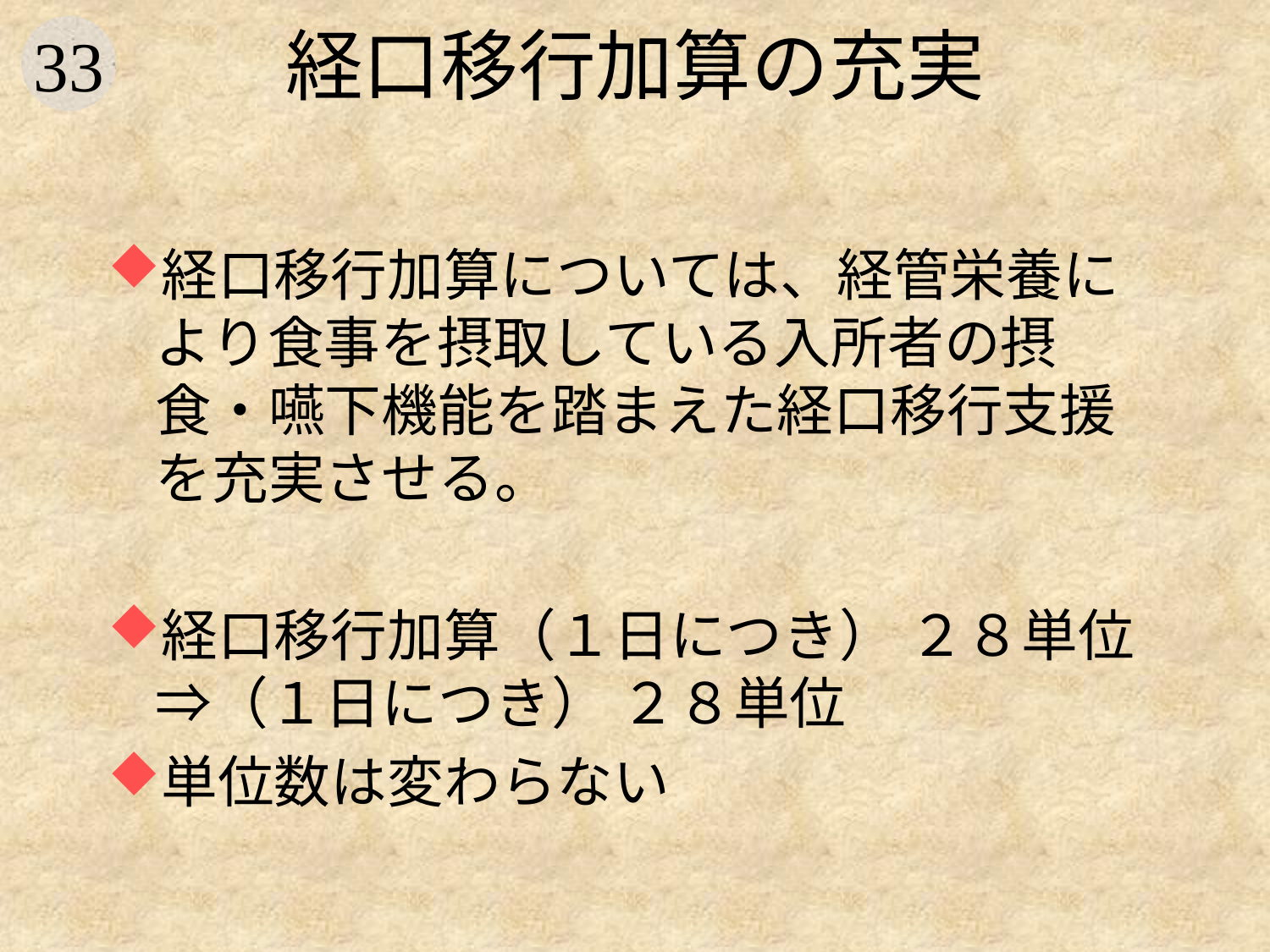

# 経口移行加算の充実
経口移行加算については、経管栄養により食事を摂取している入所者の摂食・嚥下機能を踏まえた経口移行支援を充実させる。

経口移行加算（１日につき） ２８単位 ⇒（１日につき） ２８単位
単位数は変わらない